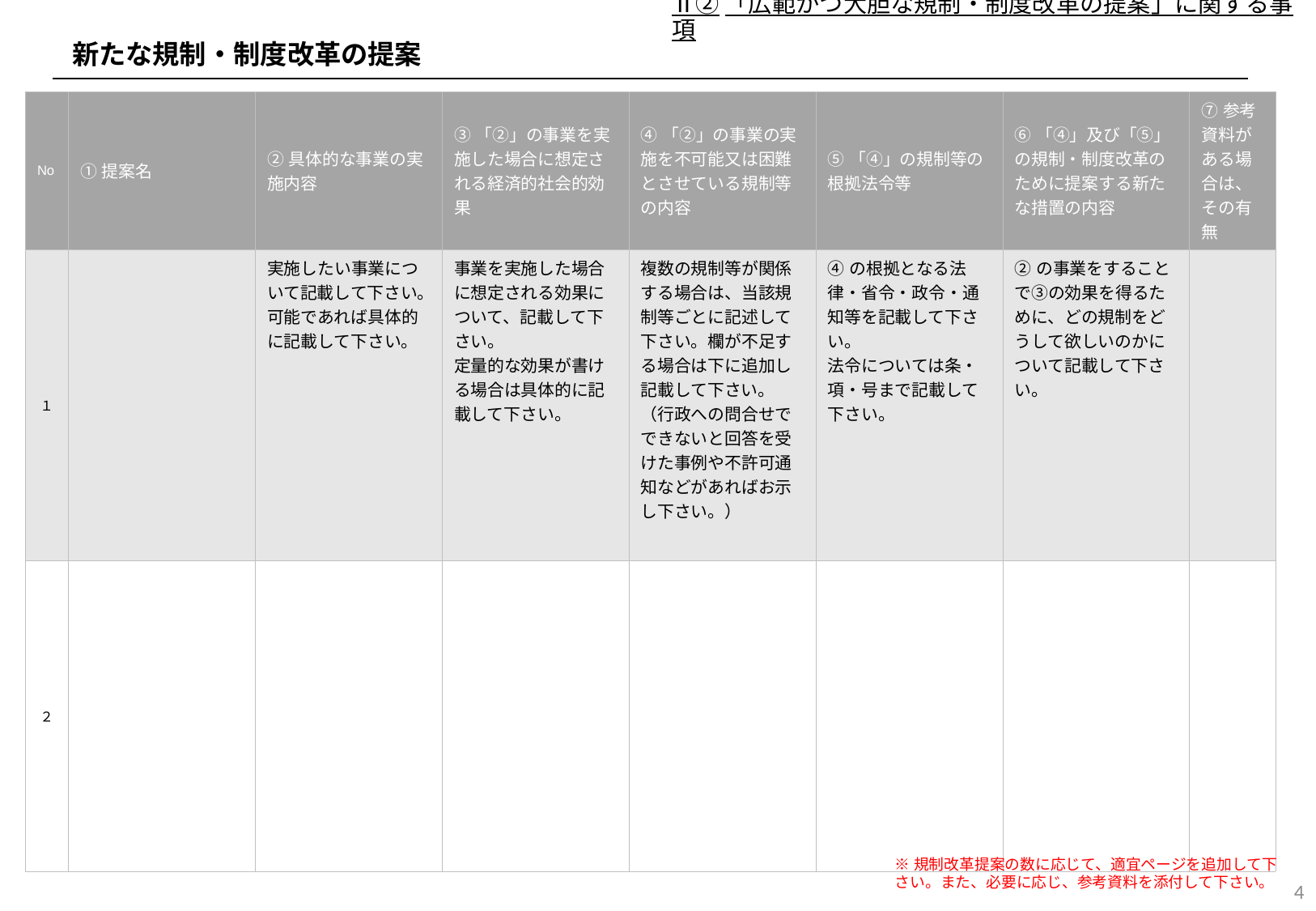

Ⅱ②「広範かつ大胆な規制・制度改革の提案」に関する事項

新たな規制・制度改革の提案
| No | ①提案名 | ②具体的な事業の実施内容 | ③「②」の事業を実施した場合に想定される経済的社会的効果 | ④「②」の事業の実施を不可能又は困難とさせている規制等の内容 | ⑤「④」の規制等の根拠法令等 | ⑥「④」及び「⑤」の規制・制度改革のために提案する新たな措置の内容 | ⑦参考資料がある場合は、その有無 |
| --- | --- | --- | --- | --- | --- | --- | --- |
| １ |  | 実施したい事業について記載して下さい。 可能であれば具体的に記載して下さい。 | 事業を実施した場合に想定される効果について、記載して下さい。 定量的な効果が書ける場合は具体的に記載して下さい。 | 複数の規制等が関係する場合は、当該規制等ごとに記述して下さい。欄が不足する場合は下に追加し記載して下さい。 （行政への問合せでできないと回答を受けた事例や不許可通知などがあればお示し下さい。） | ④の根拠となる法律・省令・政令・通知等を記載して下さい。 法令については条・項・号まで記載して下さい。 | ②の事業をすることで③の効果を得るために、どの規制をどうして欲しいのかについて記載して下さい。 |  |
| ２ |  |  |  |  |  |  |  |
※規制改革提案の数に応じて、適宜ページを追加して下さい。また、必要に応じ、参考資料を添付して下さい。
4